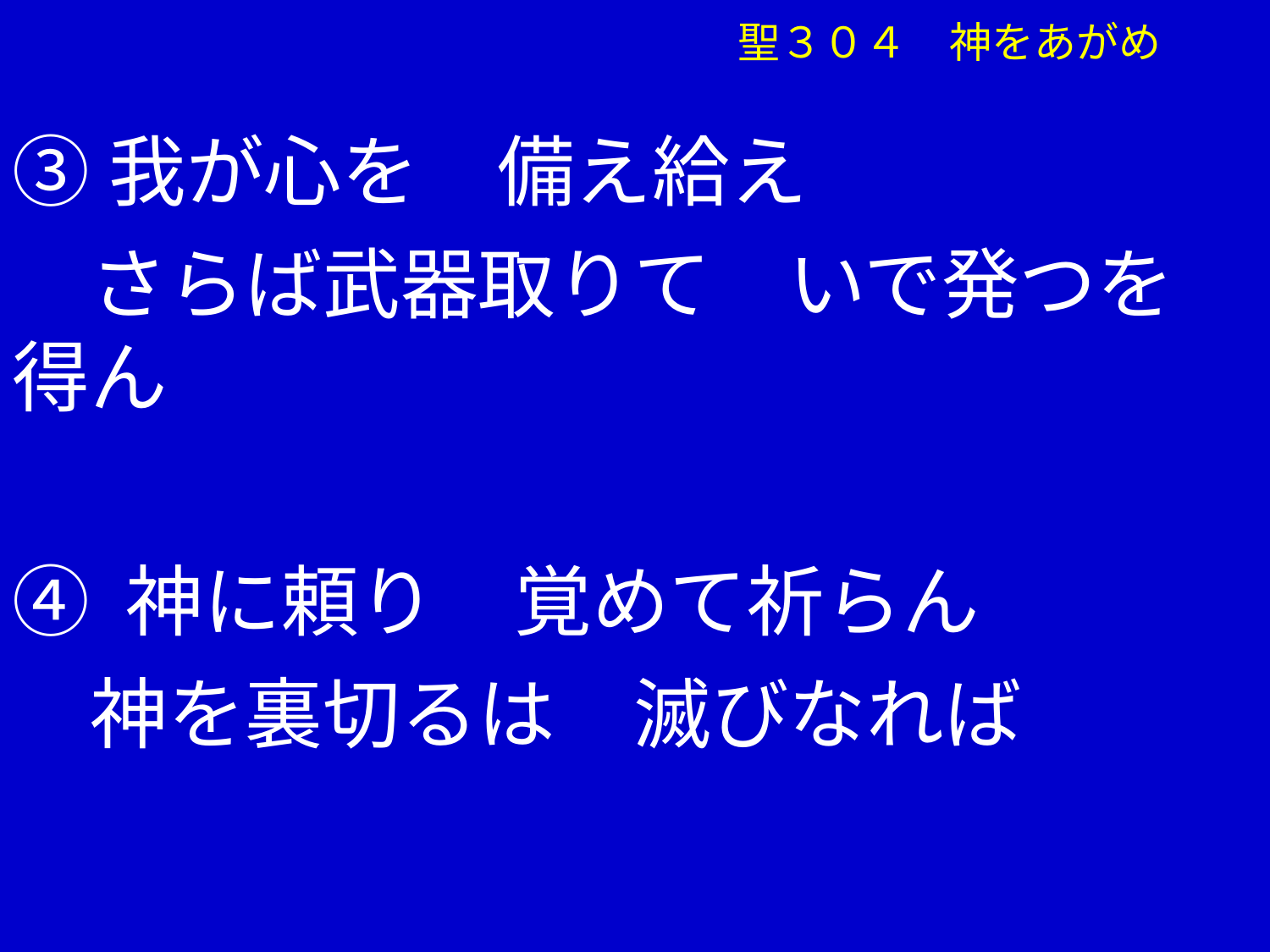

聖３０４　神をあがめ
③我が心を　備え給え
　さらば武器取りて　いで発つを得ん

④ 神に頼り　覚めて祈らん
　神を裏切るは　滅びなれば